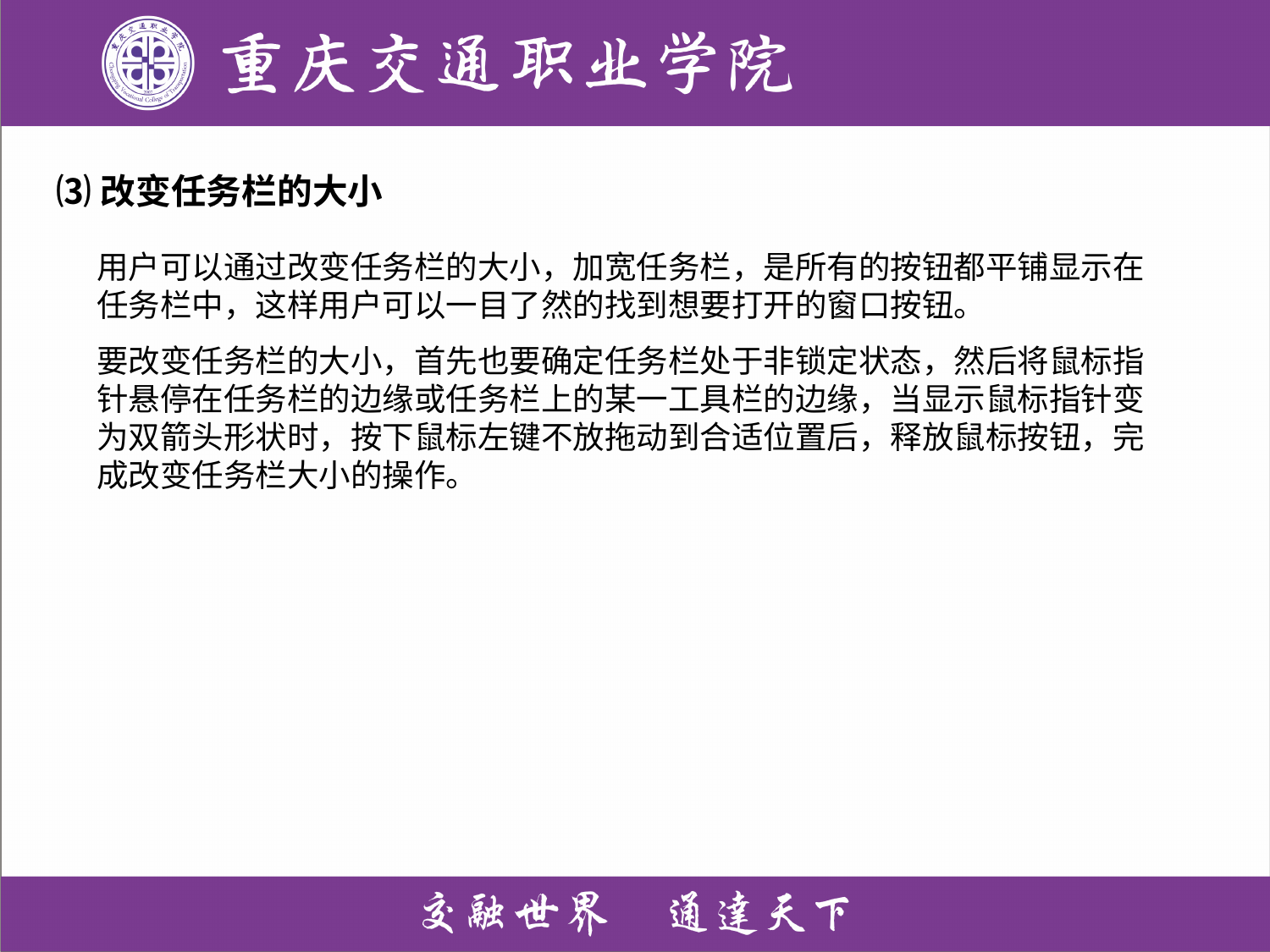

⑶改变任务栏的大小
用户可以通过改变任务栏的大小，加宽任务栏，是所有的按钮都平铺显示在任务栏中，这样用户可以一目了然的找到想要打开的窗口按钮。
要改变任务栏的大小，首先也要确定任务栏处于非锁定状态，然后将鼠标指针悬停在任务栏的边缘或任务栏上的某一工具栏的边缘，当显示鼠标指针变为双箭头形状时，按下鼠标左键不放拖动到合适位置后，释放鼠标按钮，完成改变任务栏大小的操作。